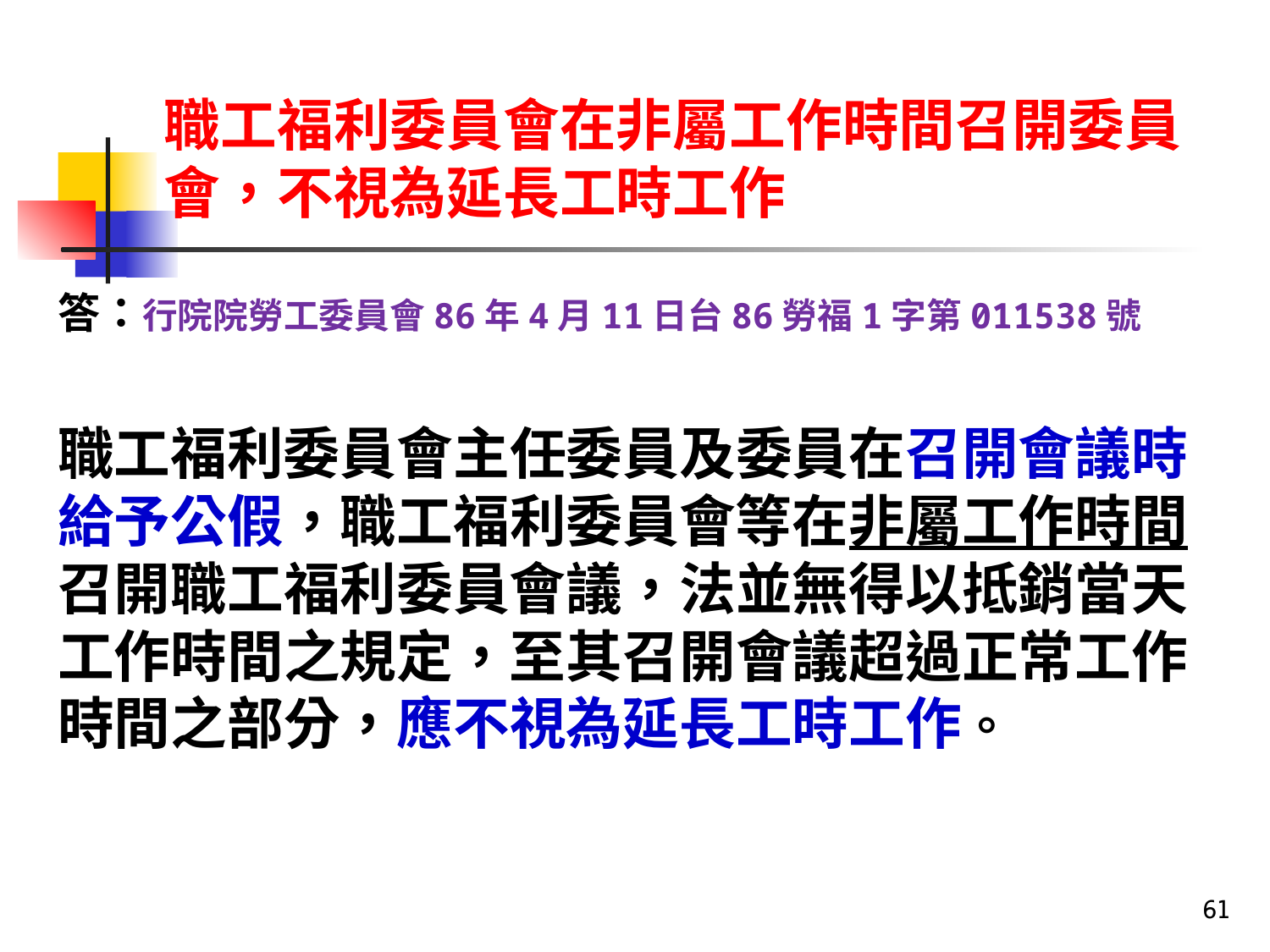

# 職工福利委員會在非屬工作時間召開委員會，不視為延長工時工作
答：行院院勞工委員會86年4月11日台86勞福1字第011538號

職工福利委員會主任委員及委員在召開會議時給予公假，職工福利委員會等在非屬工作時間召開職工福利委員會議，法並無得以抵銷當天工作時間之規定，至其召開會議超過正常工作時間之部分，應不視為延長工時工作。

61